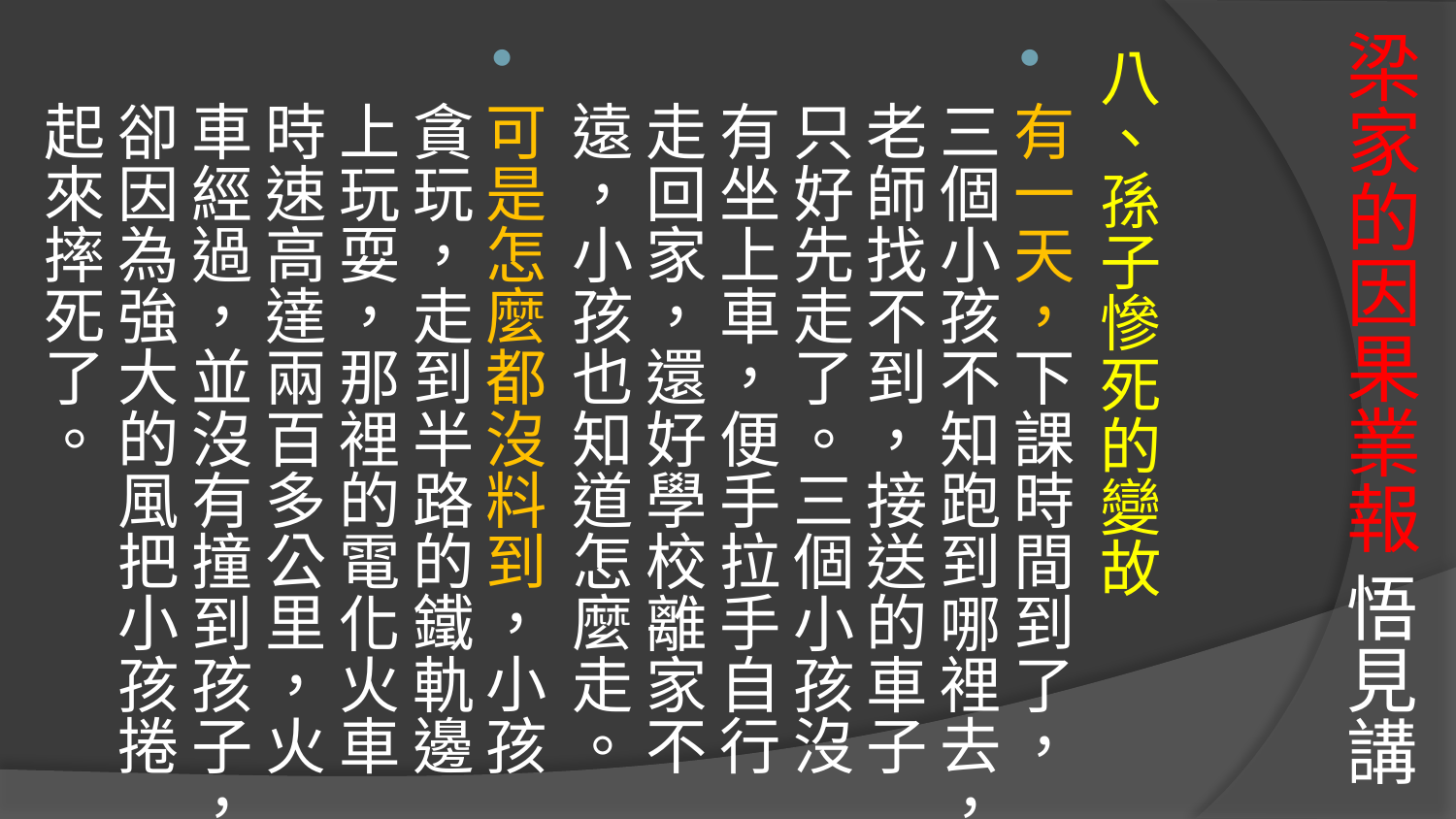

# 梁家的因果業報 悟見講
八、孫子慘死的變故
有一天，下課時間到了，三個小孩不知跑到哪裡去，老師找不到，接送的車子只好先走了。三個小孩沒有坐上車，便手拉手自行走回家，還好學校離家不遠，小孩也知道怎麼走。
可是怎麼都沒料到，小孩貪玩，走到半路的鐵軌邊上玩耍，那裡的電化火車時速高達兩百多公里，火車經過，並沒有撞到孩子，卻因為強大的風把小孩捲起來摔死了。